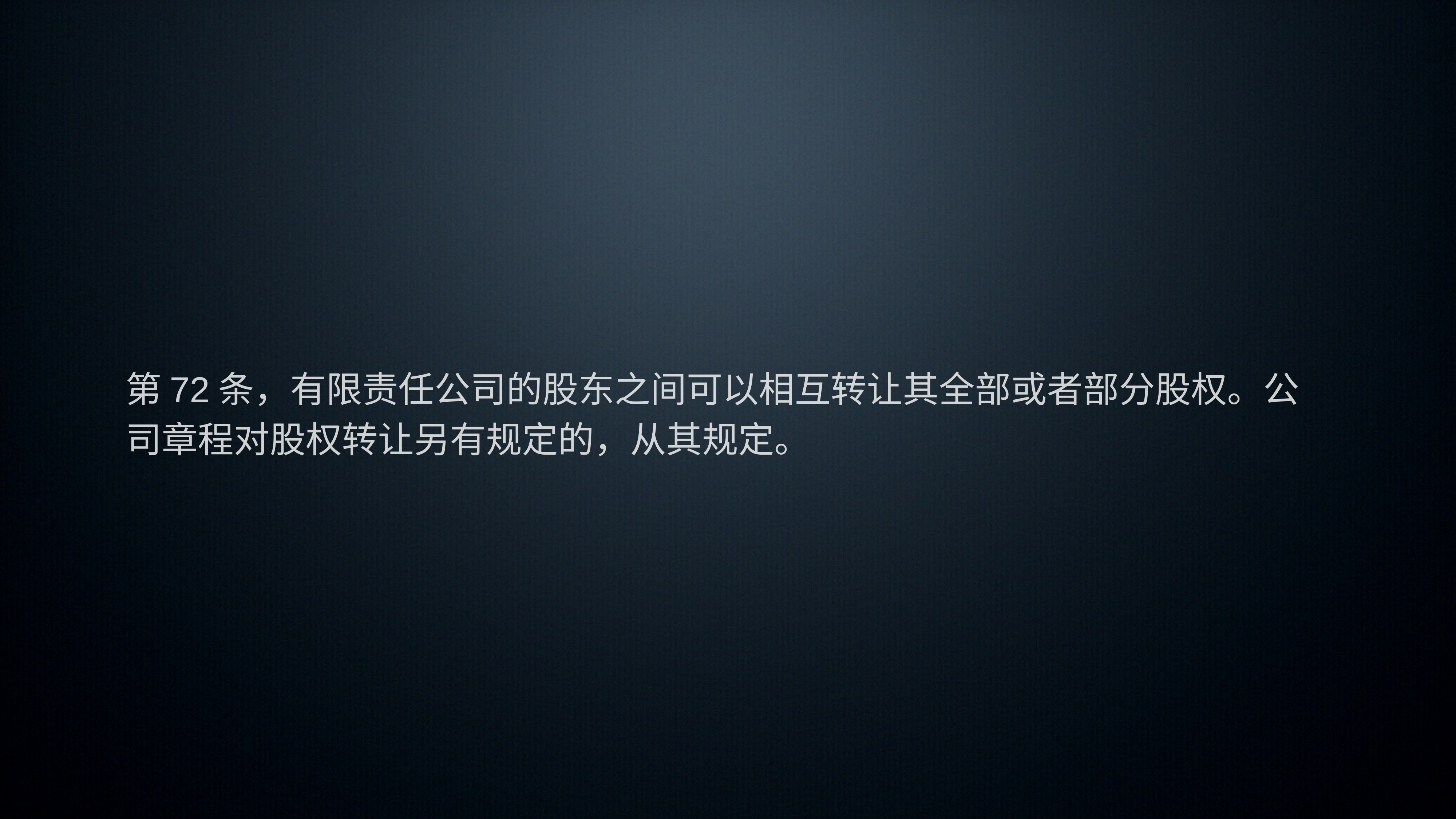

第72条，有限责任公司的股东之间可以相互转让其全部或者部分股权。公司章程对股权转让另有规定的，从其规定。